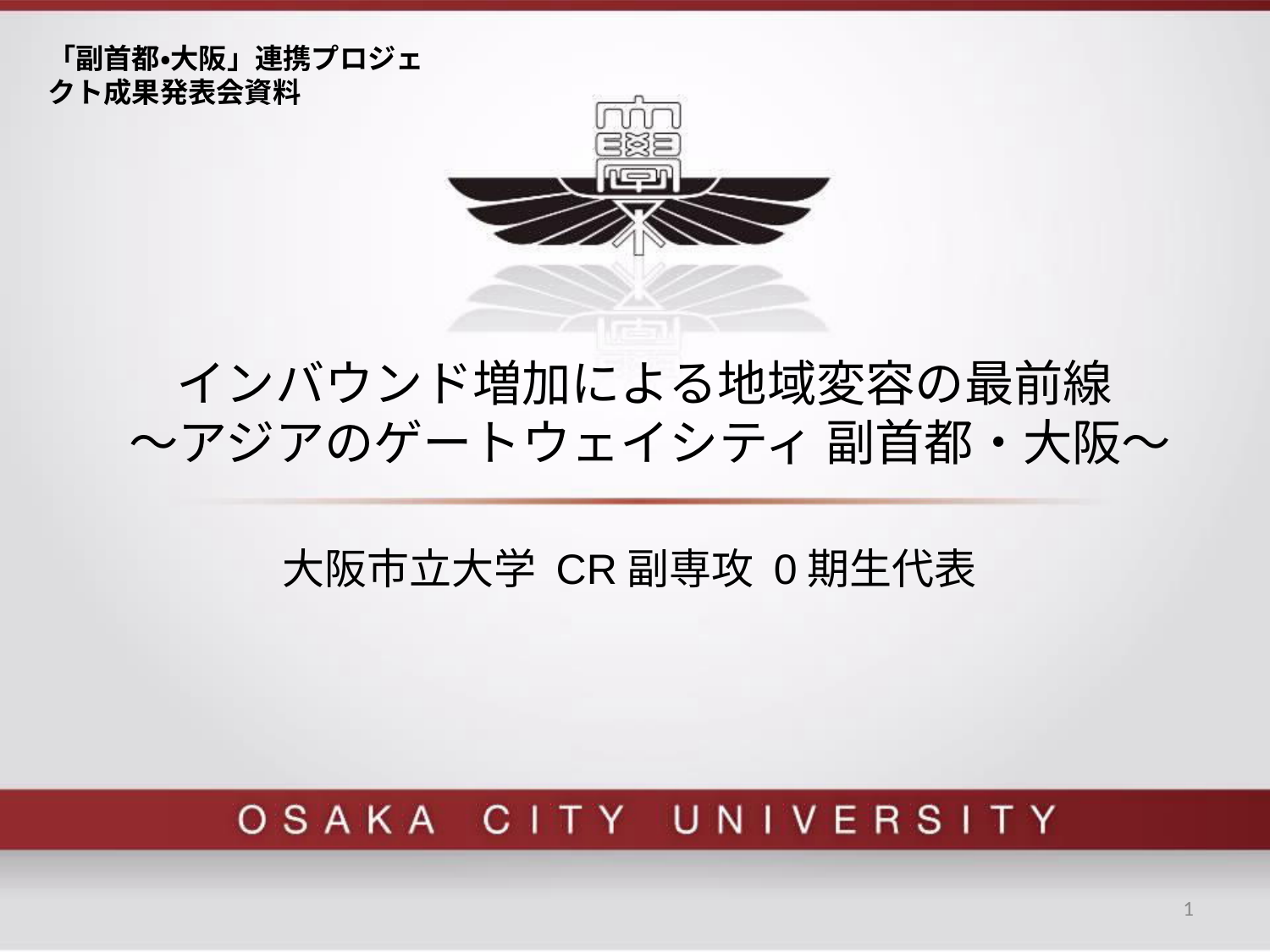

「副首都・大阪」連携プロジェクト成果発表会資料
# インバウンド増加による地域変容の最前線 ～アジアのゲートウェイシティ 副首都・大阪～
大阪市立大学 CR副専攻 0期生代表
1